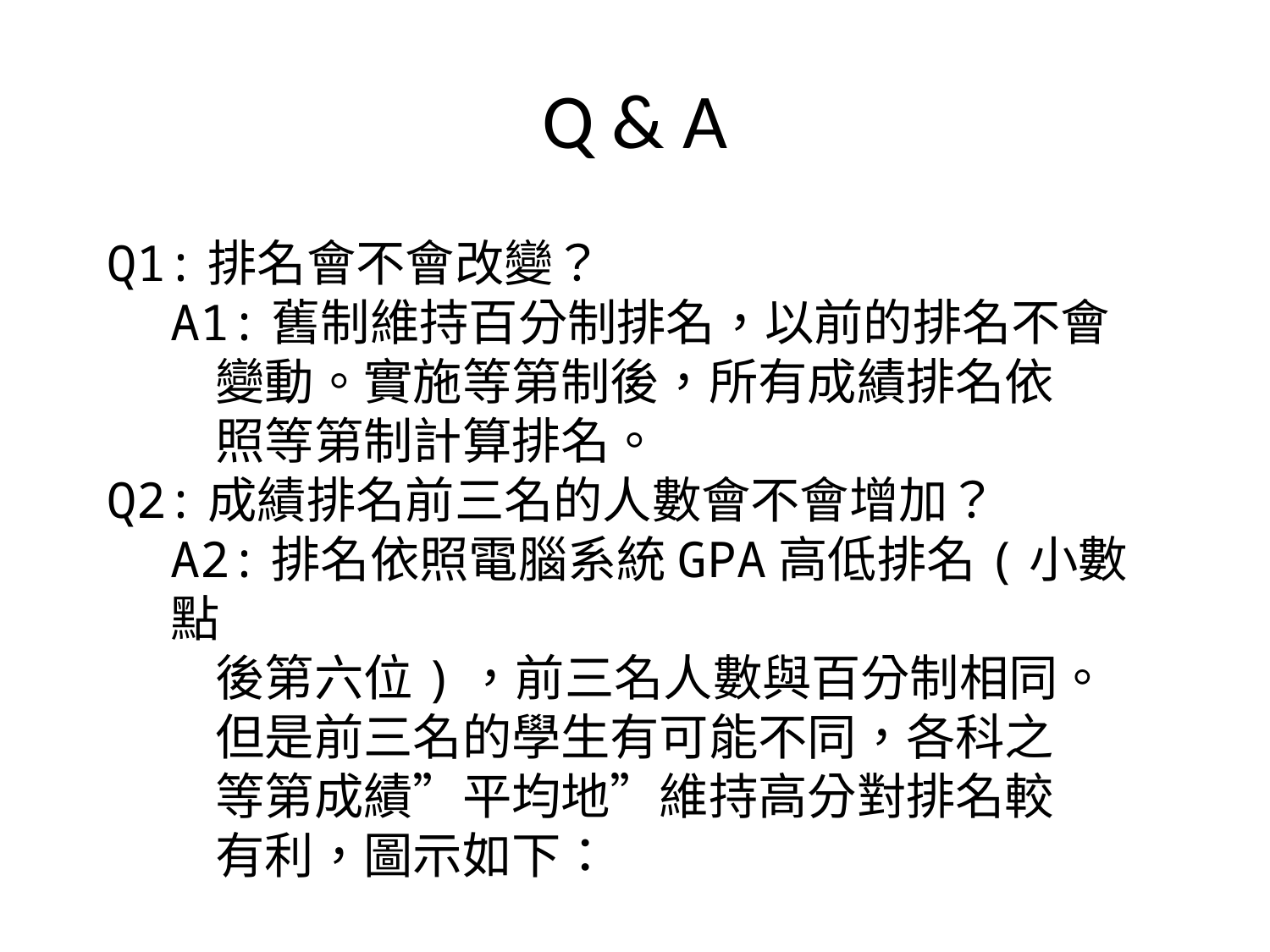

# Q & A
Q1:排名會不會改變？
A1:舊制維持百分制排名，以前的排名不會
   變動。實施等第制後，所有成績排名依
   照等第制計算排名。
Q2:成績排名前三名的人數會不會增加？
A2:排名依照電腦系統GPA高低排名(小數點
   後第六位)，前三名人數與百分制相同。
   但是前三名的學生有可能不同，各科之
   等第成績”平均地”維持高分對排名較
   有利，圖示如下：